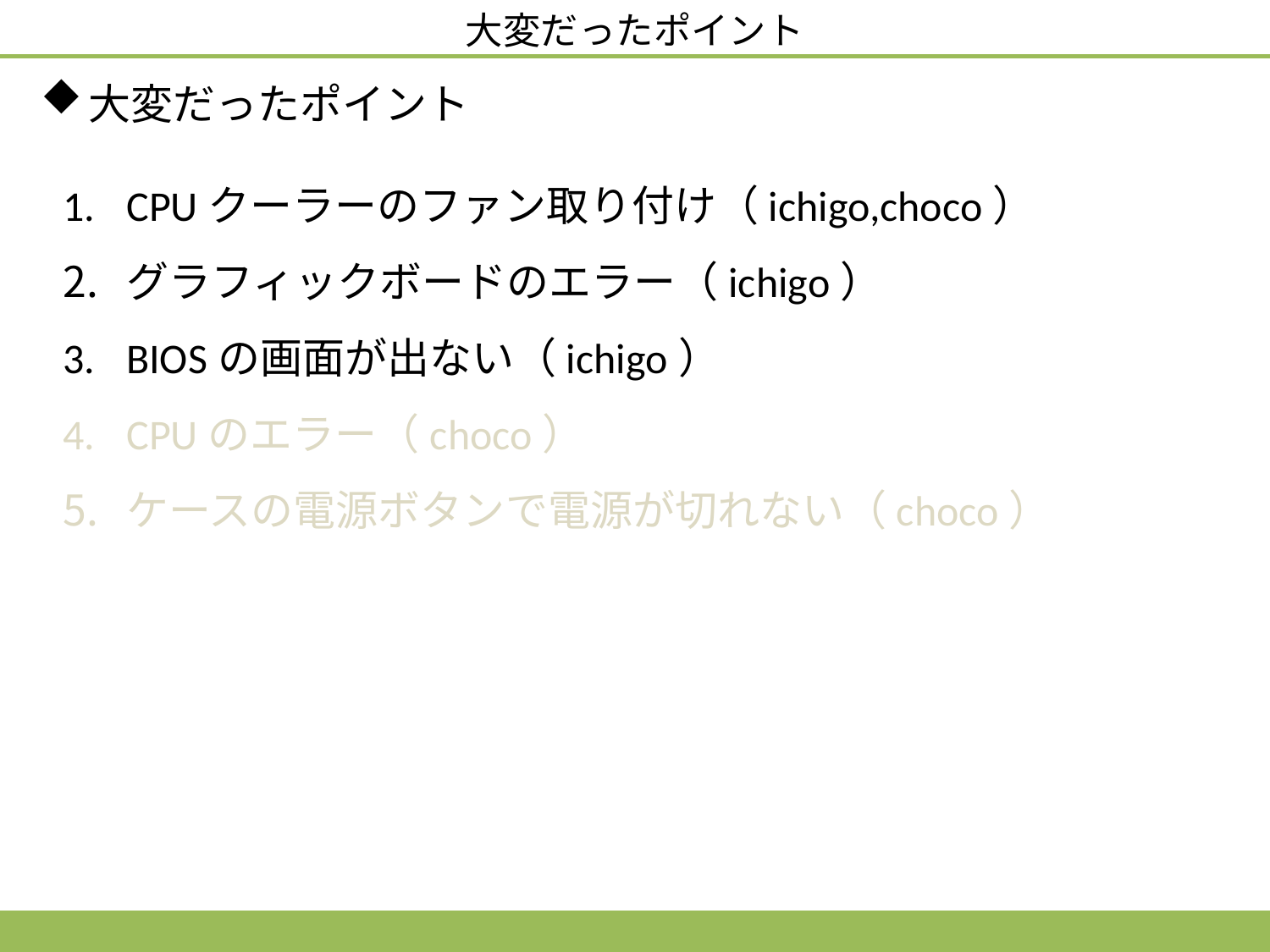

大変だったポイント
大変だったポイント
CPUクーラーのファン取り付け（ichigo,choco）
グラフィックボードのエラー（ichigo）
BIOSの画面が出ない（ichigo）
CPUのエラー（choco）
ケースの電源ボタンで電源が切れない（choco）